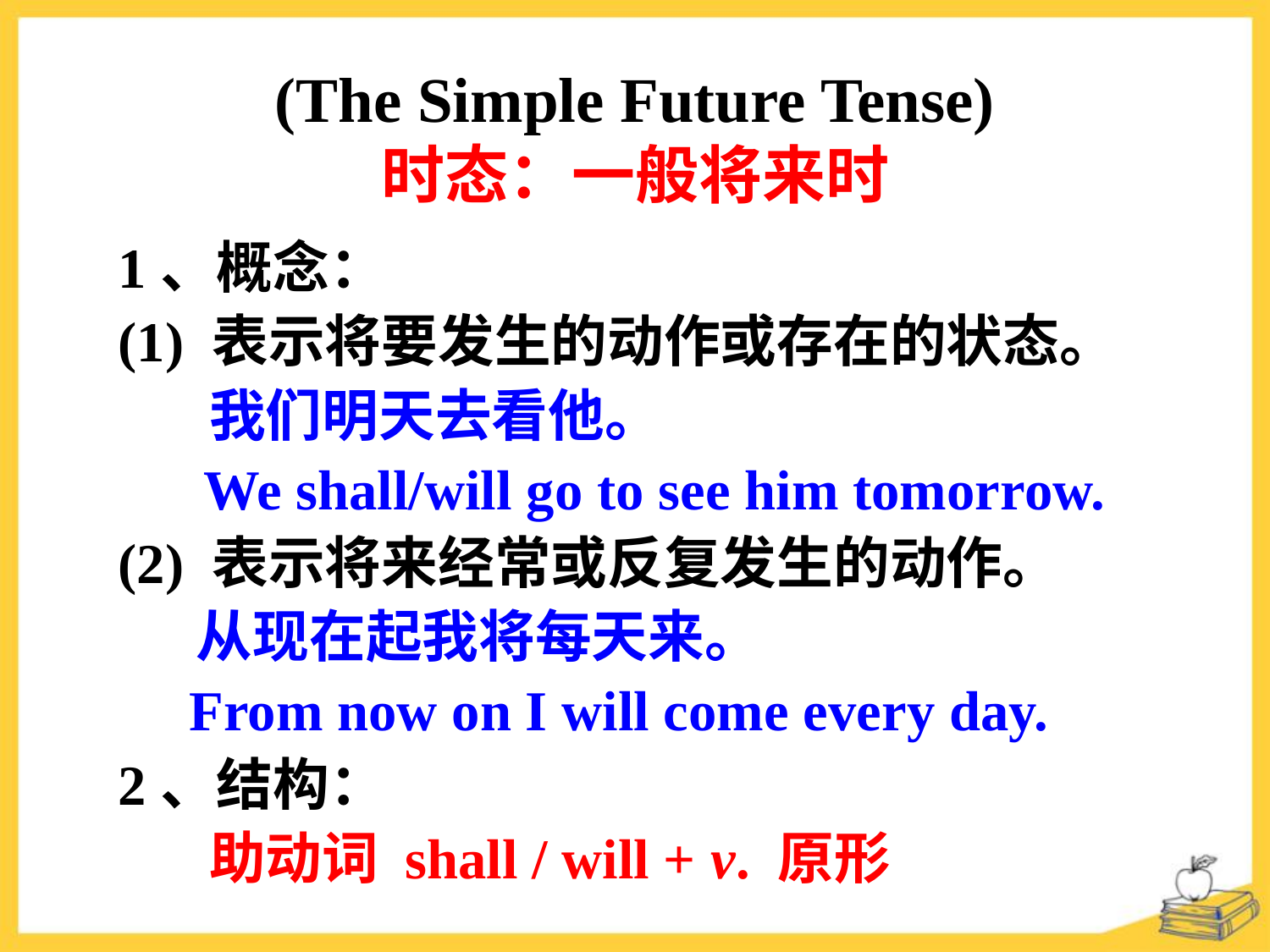

(The Simple Future Tense)
时态：一般将来时
1、概念：
(1) 表示将要发生的动作或存在的状态。
      我们明天去看他。
      We shall/will go to see him tomorrow.
(2) 表示将来经常或反复发生的动作。
     从现在起我将每天来。
     From now on I will come every day.
2、结构：
      助动词 shall / will + v. 原形